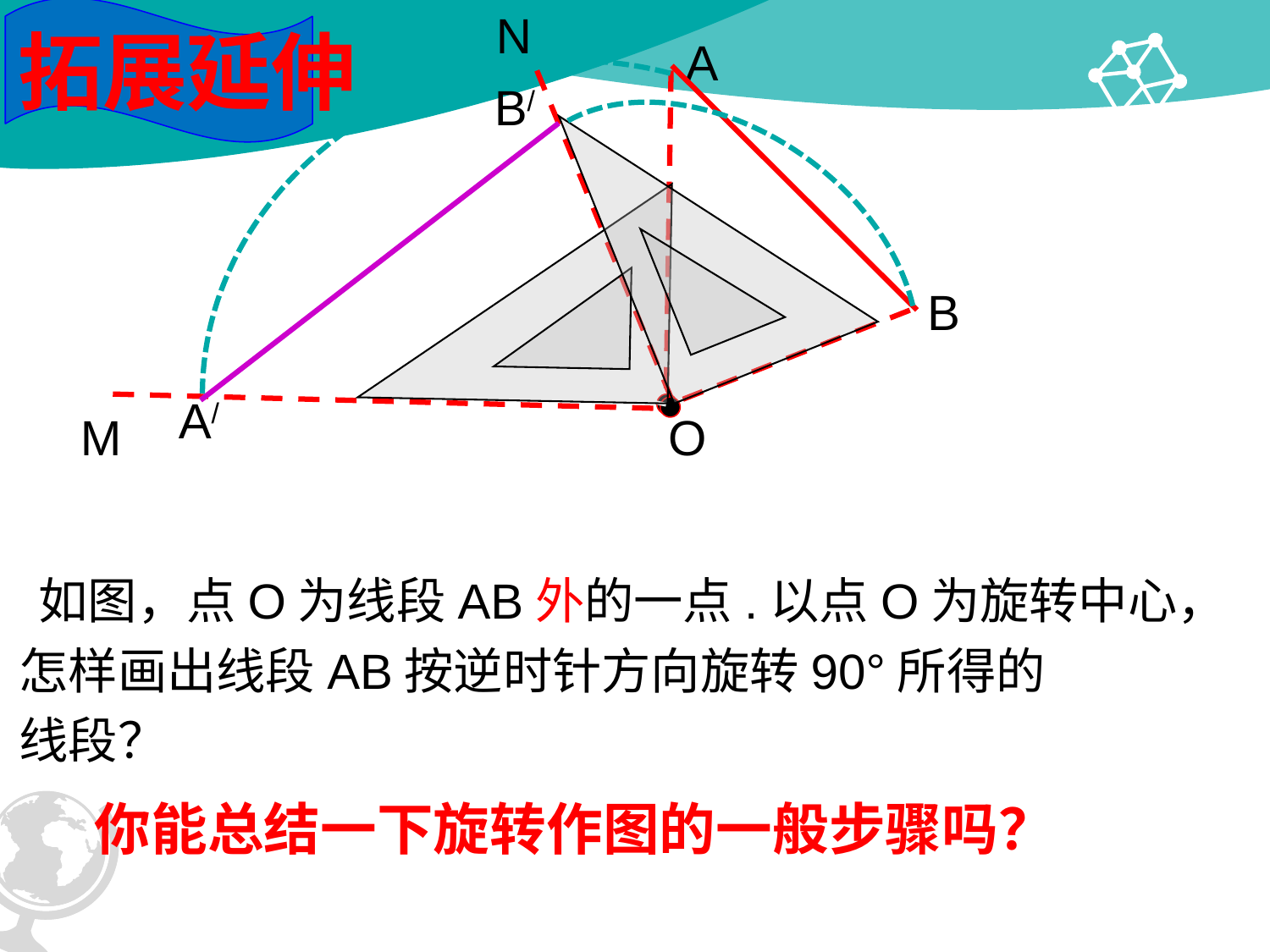

拓展延伸
N
A

B/

B

A/

M
O
    如图，点O为线段AB外的一点.以点O为旋转中心，
   怎样画出线段AB按逆时针方向旋转90°所得的
   线段？
你能总结一下旋转作图的一般步骤吗？